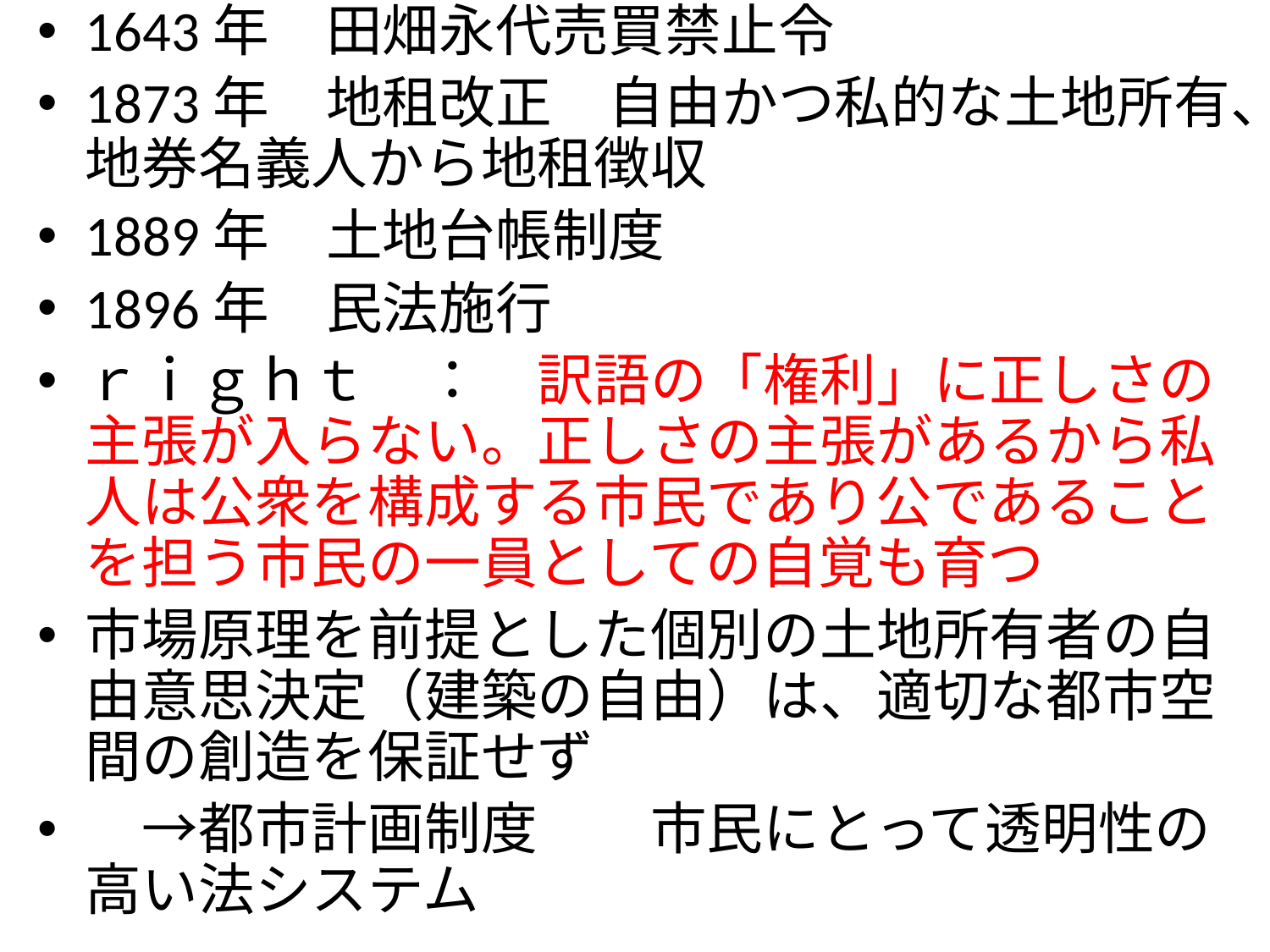

1643年　田畑永代売買禁止令
1873年　地租改正　自由かつ私的な土地所有、地券名義人から地租徴収
1889年　土地台帳制度
1896年　民法施行
ｒｉｇｈｔ　：　訳語の「権利」に正しさの主張が入らない。正しさの主張があるから私人は公衆を構成する市民であり公であることを担う市民の一員としての自覚も育つ
市場原理を前提とした個別の土地所有者の自由意思決定（建築の自由）は、適切な都市空間の創造を保証せず
　→都市計画制度　　市民にとって透明性の高い法システム